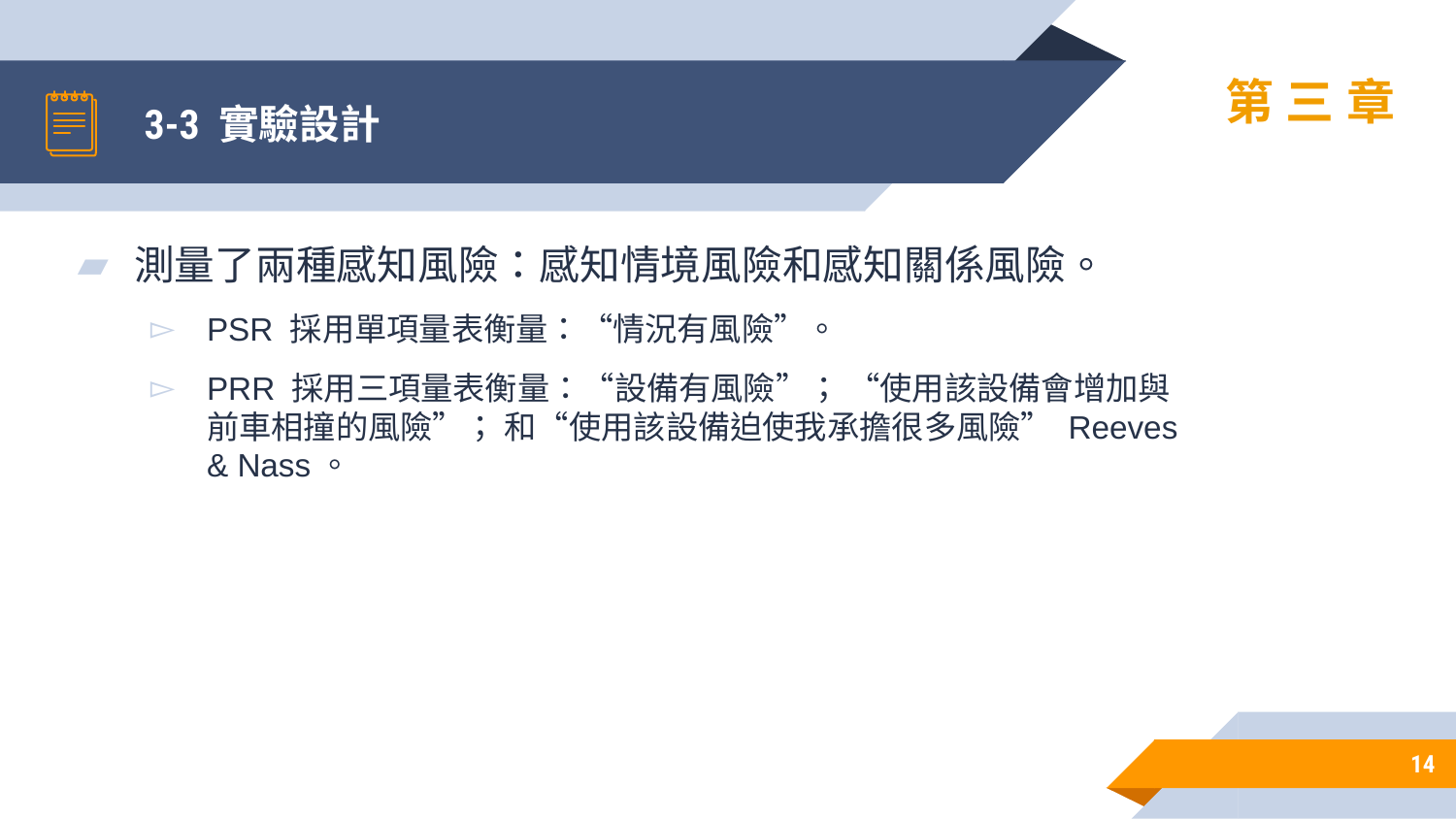

# 3-3 實驗設計
第三章

測量了兩種感知風險：感知情境風險和感知關係風險。
PSR 採用單項量表衡量：“情況有風險”。
PRR 採用三項量表衡量：“設備有風險”； “使用該設備會增加與前車相撞的風險”； 和“使用該設備迫使我承擔很多風險” Reeves & Nass。
14